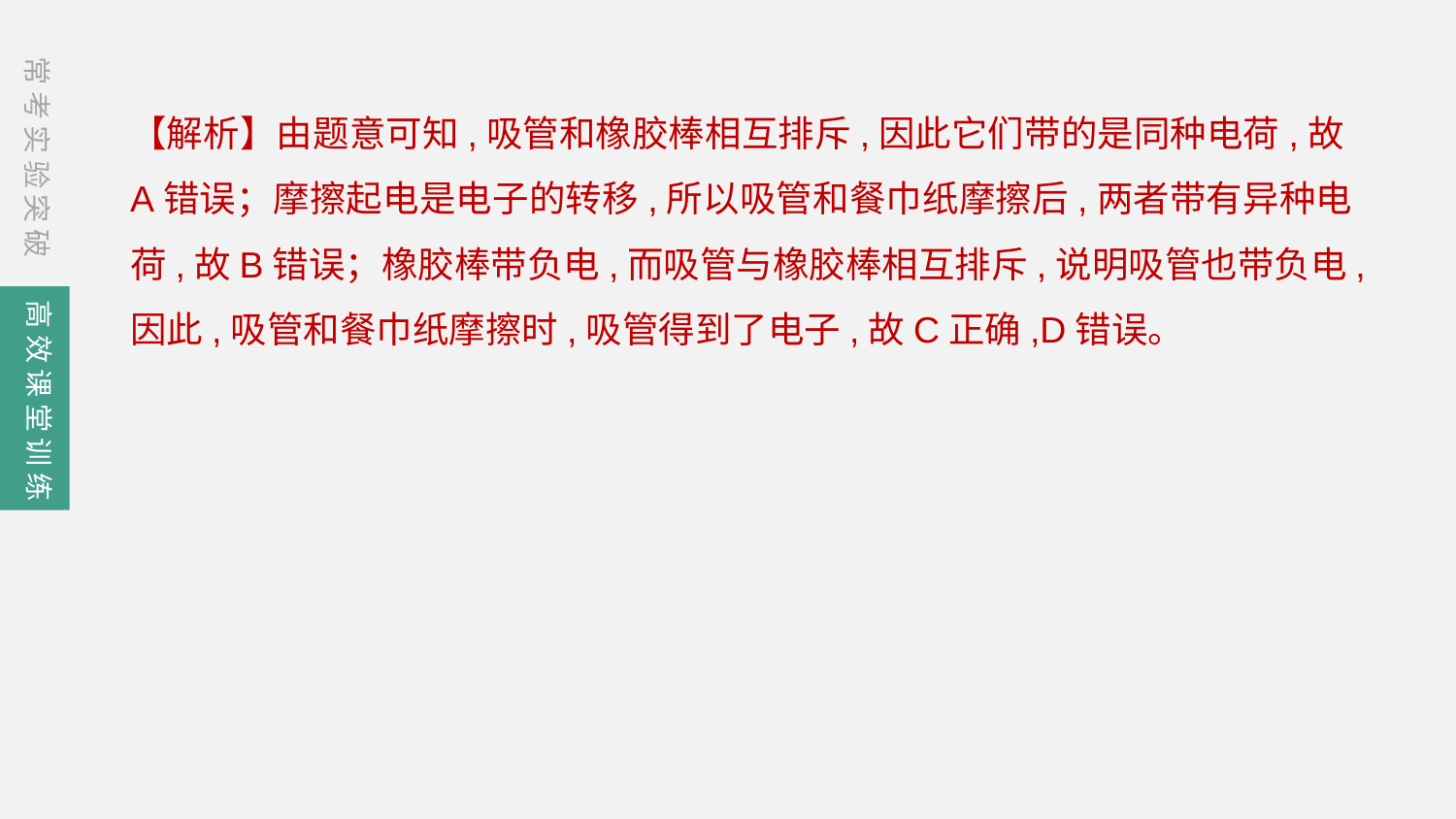

常考实验突破
【解析】由题意可知,吸管和橡胶棒相互排斥,因此它们带的是同种电荷,故A错误；摩擦起电是电子的转移,所以吸管和餐巾纸摩擦后,两者带有异种电荷,故B错误；橡胶棒带负电,而吸管与橡胶棒相互排斥,说明吸管也带负电,因此,吸管和餐巾纸摩擦时,吸管得到了电子,故C正确,D错误。

高效课堂训练